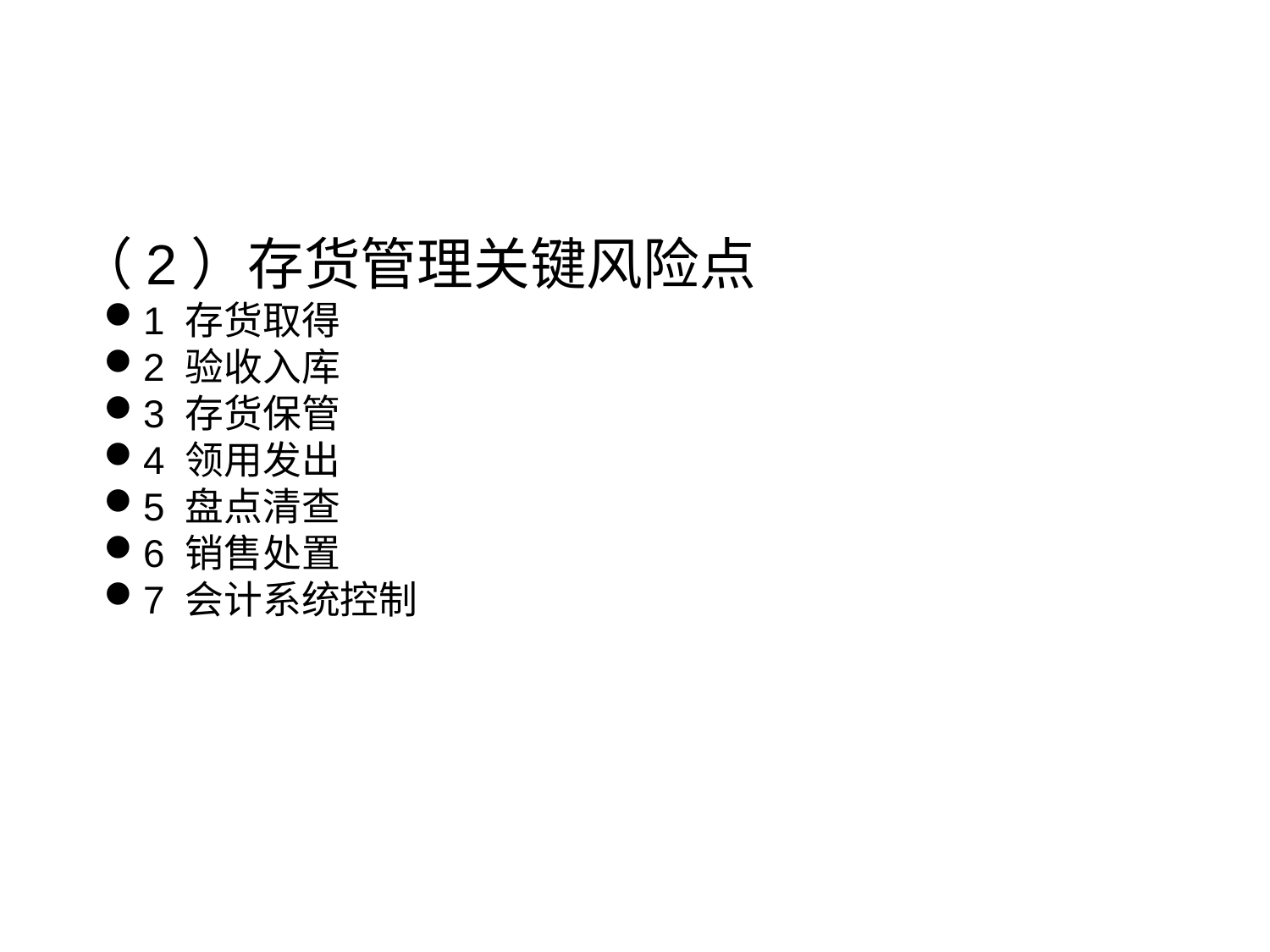

（2）存货管理关键风险点
1 存货取得
2 验收入库
3 存货保管
4 领用发出
5 盘点清查
6 销售处置
7 会计系统控制